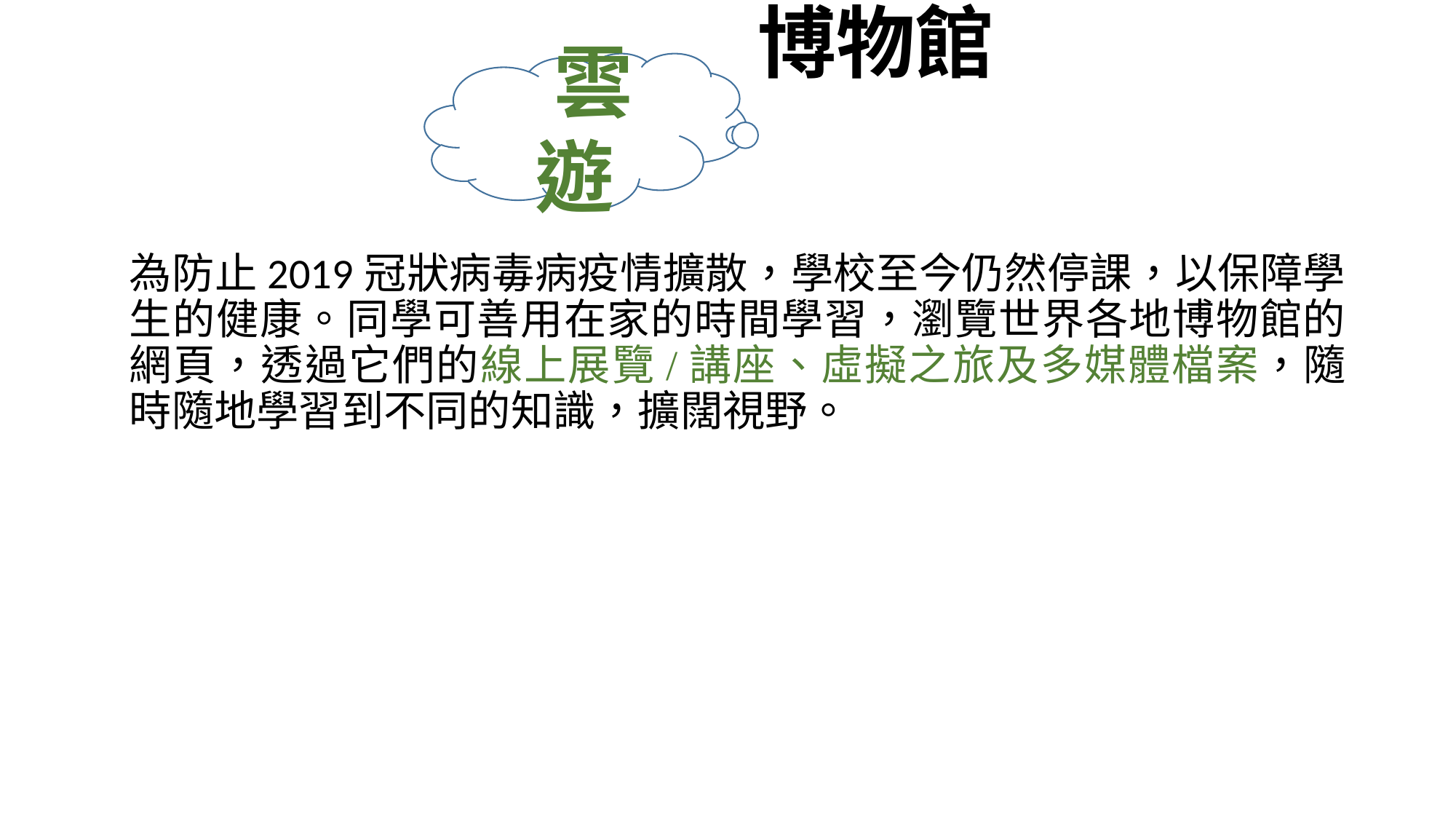

雲遊
博物館
為防止2019冠狀病毒病疫情擴散，學校至今仍然停課，以保障學生的健康。同學可善用在家的時間學習，瀏覽世界各地博物館的網頁，透過它們的線上展覽/講座、虛擬之旅及多媒體檔案，隨時隨地學習到不同的知識，擴闊視野。